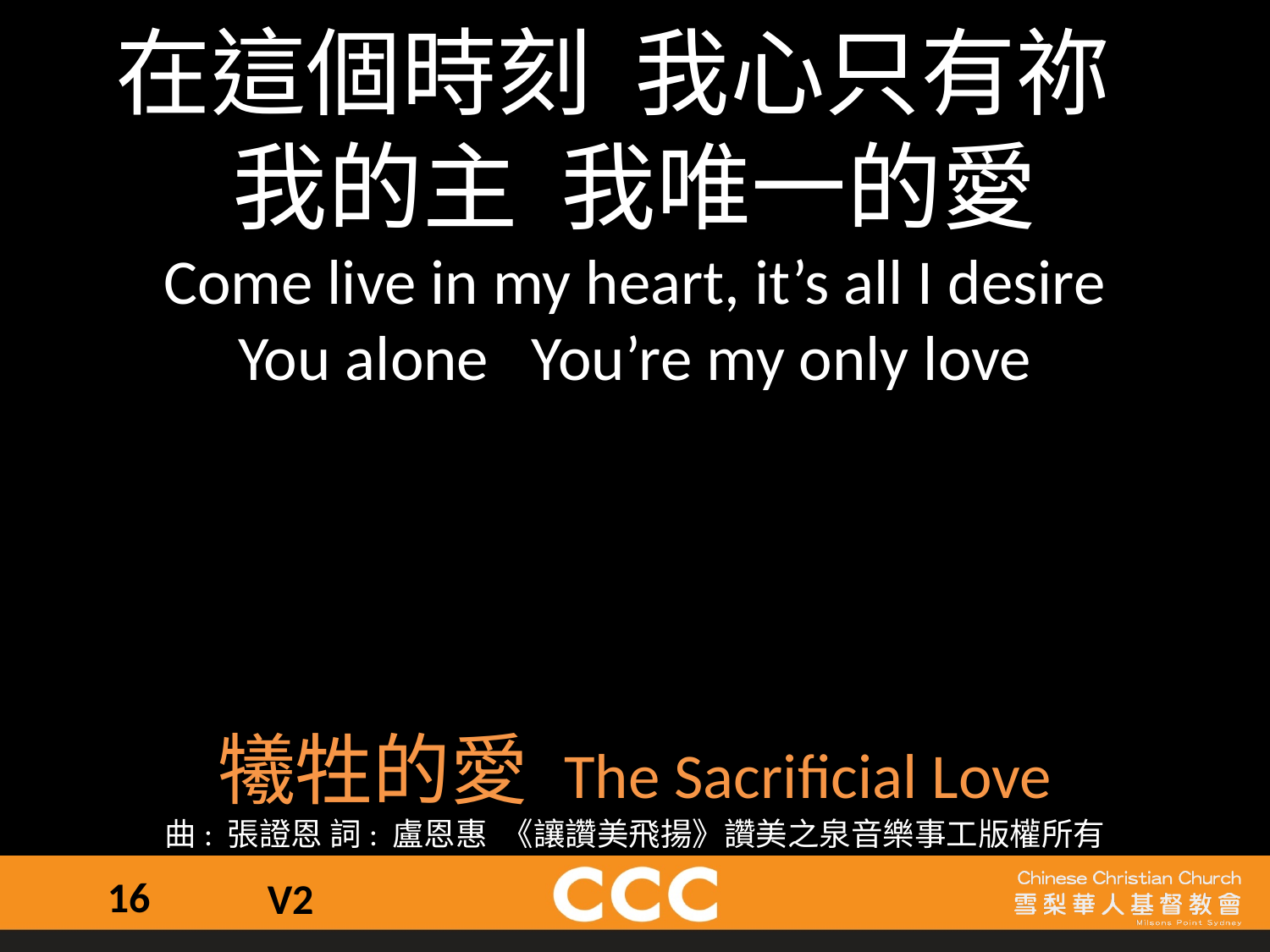

在這個時刻  我心只有祢
我的主  我唯一的愛
Come live in my heart, it’s all I desire
You alone   You’re my only love
犧牲的愛 The Sacrificial Love
曲: 張證恩 詞: 盧恩惠  《讓讚美飛揚》讚美之泉音樂事工版權所有
16
V2